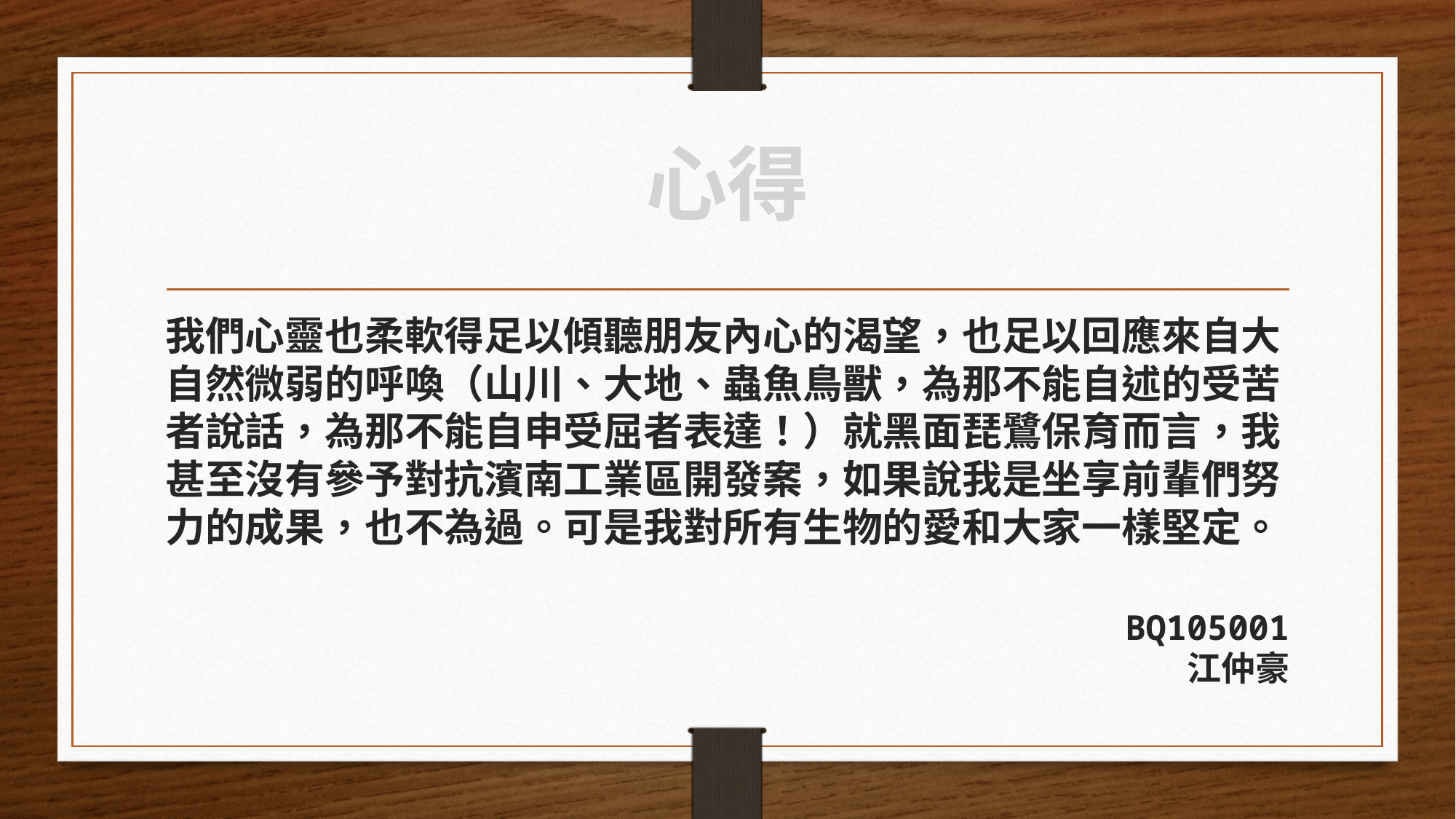

心得
我們心靈也柔軟得足以傾聽朋友內心的渴望，也足以回應來自大自然微弱的呼喚（山川、大地、蟲魚鳥獸，為那不能自述的受苦者說話，為那不能自申受屈者表達！）就黑面琵鷺保育而言，我甚至沒有參予對抗濱南工業區開發案，如果說我是坐享前輩們努力的成果，也不為過。可是我對所有生物的愛和大家一樣堅定。
                                              BQ105001 江仲豪